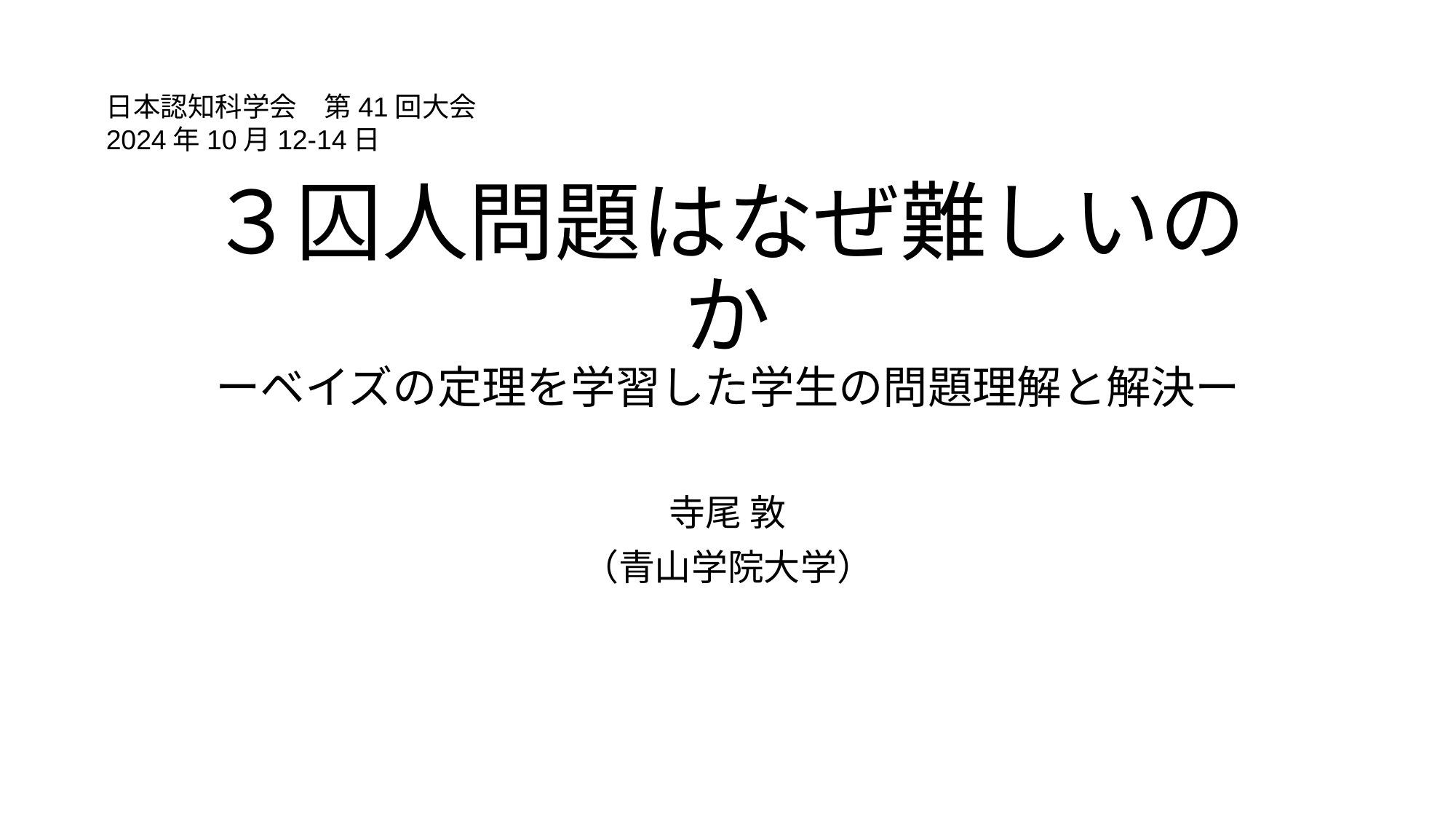

日本認知科学会　第41回大会
2024年10月12-14日
# ３囚人問題はなぜ難しいのか ーベイズの定理を学習した学生の問題理解と解決ー

寺尾 敦
（青山学院大学）